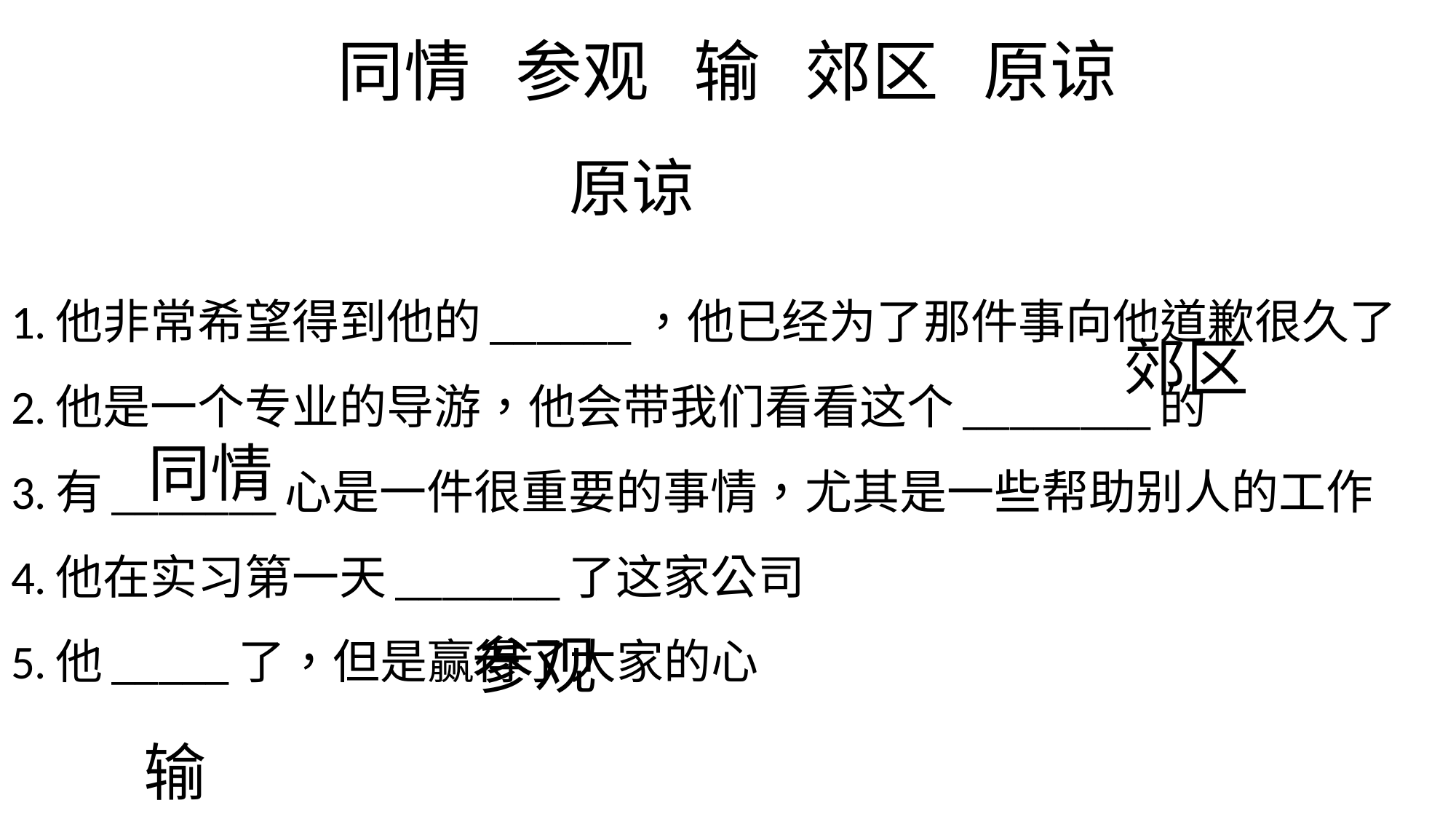

同情   参观   输   郊区   原谅
原谅
# 1.他非常希望得到他的______，他已经为了那件事向他道歉很久了 2.他是一个专业的导游，他会带我们看看这个________的 3.有_______心是一件很重要的事情，尤其是一些帮助别人的工作 4.他在实习第一天_______了这家公司 5.他_____了，但是赢得了大家的心
郊区
同情
参观
输